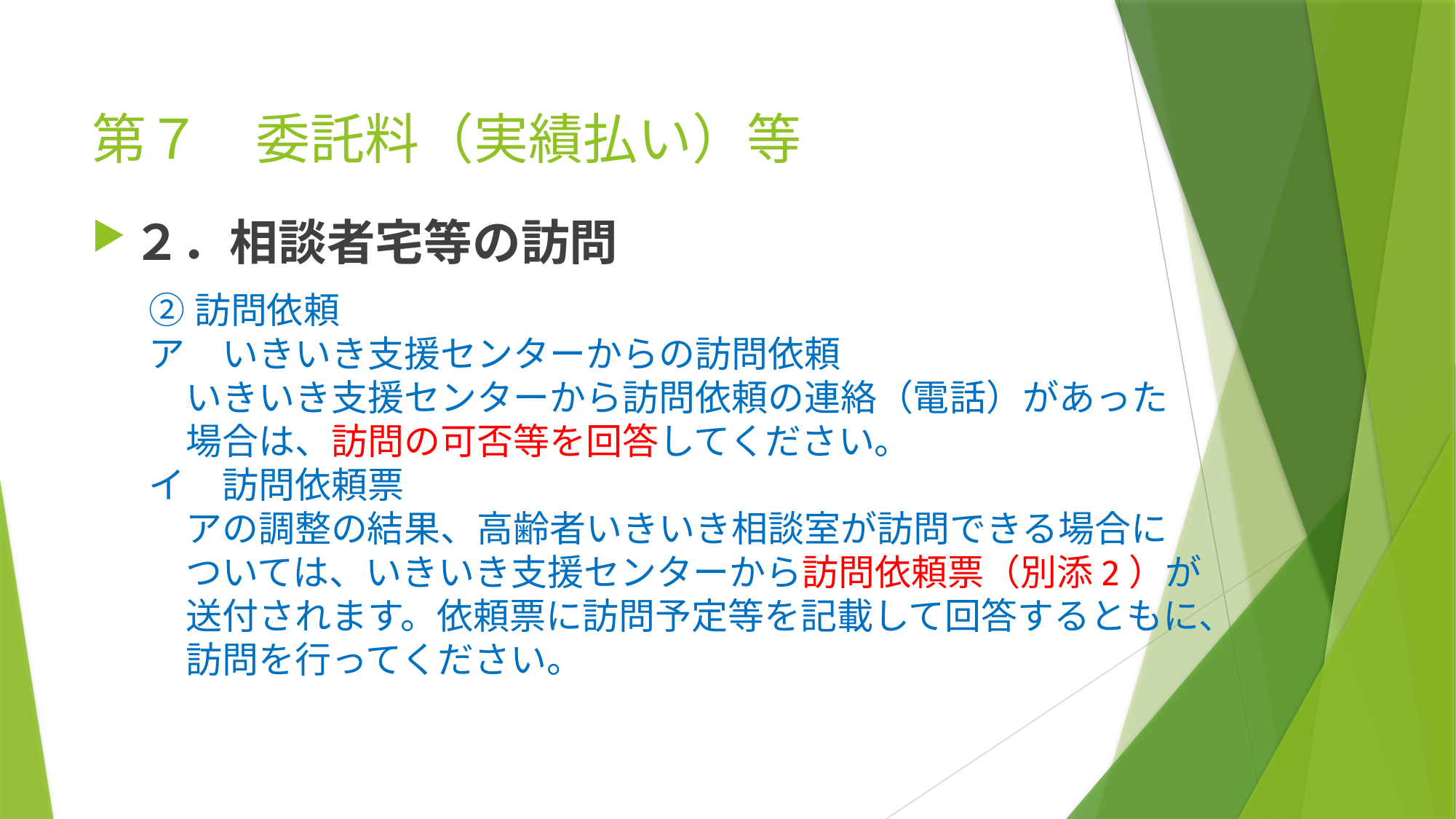

# 第７　委託料（実績払い）等
２．相談者宅等の訪問
②訪問依頼
ア　いきいき支援センターからの訪問依頼
　いきいき支援センターから訪問依頼の連絡（電話）があった
　場合は、訪問の可否等を回答してください。
イ　訪問依頼票
　アの調整の結果、高齢者いきいき相談室が訪問できる場合に
　ついては、いきいき支援センターから訪問依頼票（別添2）が
　送付されます。依頼票に訪問予定等を記載して回答するともに、
　訪問を行ってください。